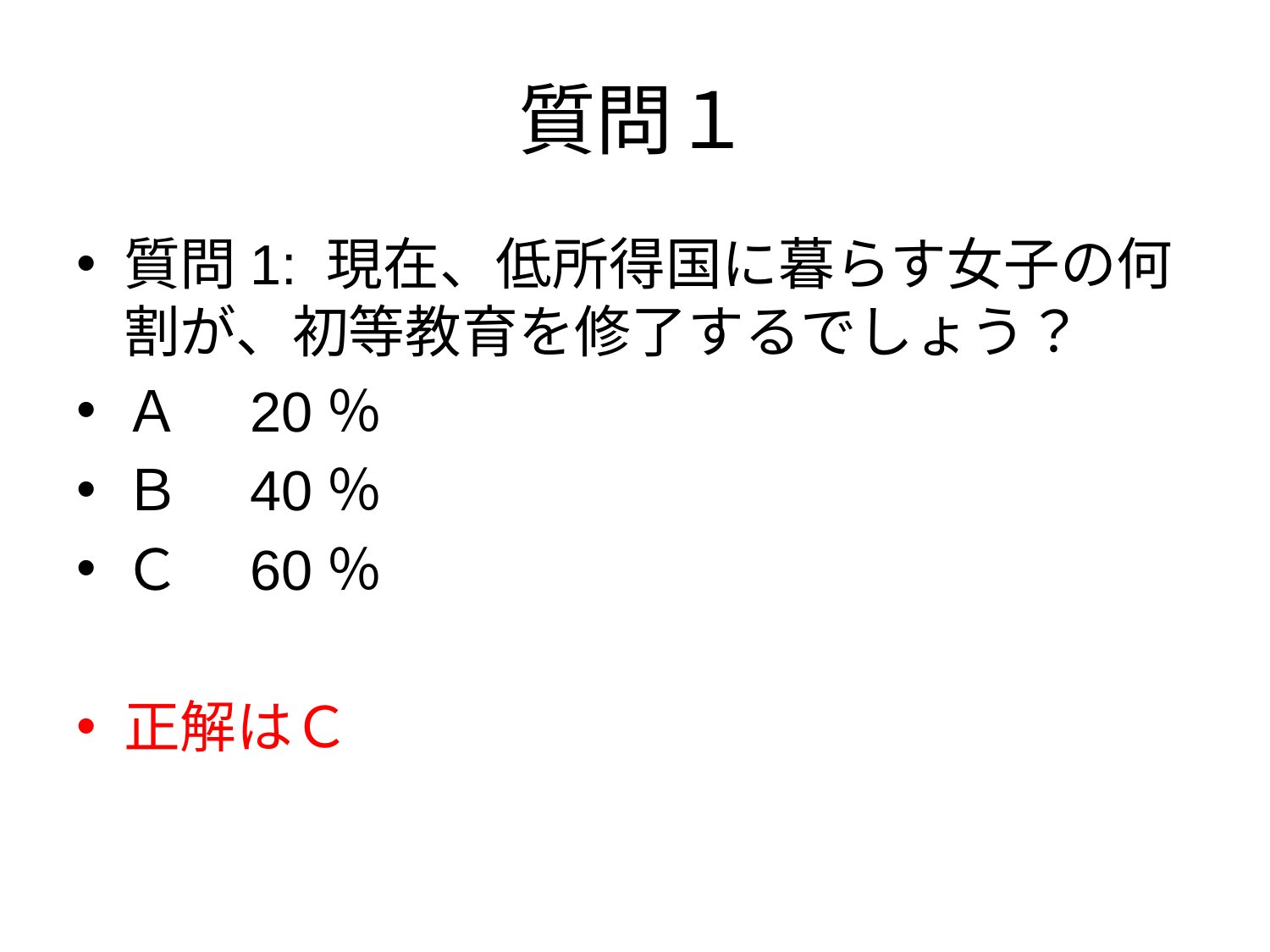

# 質問１
質問1: 現在、低所得国に暮らす女子の何割が、初等教育を修了するでしょう？
Ａ　20％
Ｂ　40％
Ｃ　60％

正解はＣ